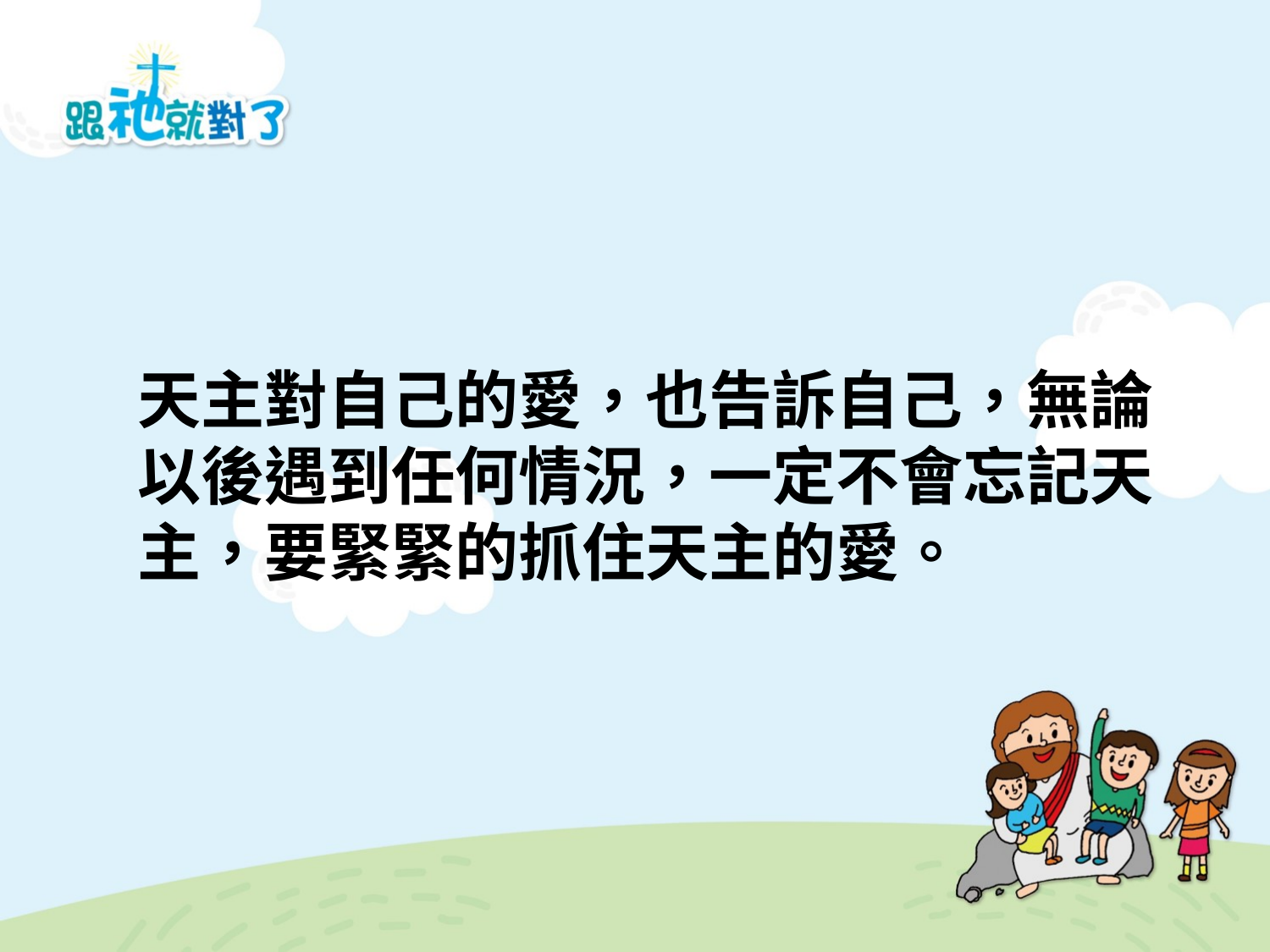

天主對自己的愛，也告訴自己，無論以後遇到任何情況，一定不會忘記天主，要緊緊的抓住天主的愛。